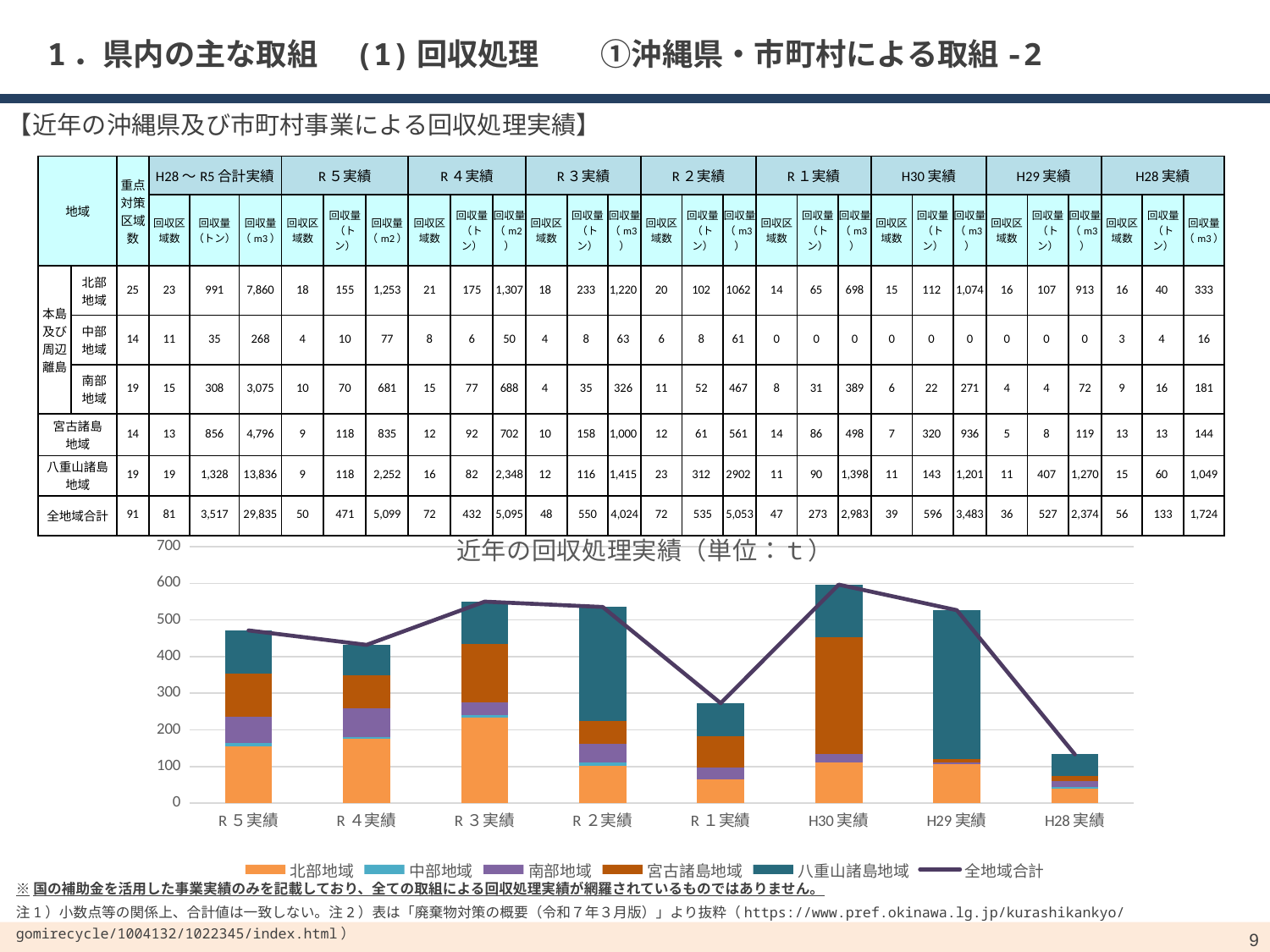

# 1．県内の主な取組　(1)回収処理　　①沖縄県・市町村による取組-2
【近年の沖縄県及び市町村事業による回収処理実績】
| 地域 |  | 重点対策 区域数 | H28～R5合計実績 |  |  | R５実績 |  |  | R４実績 |  |  | R３実績 |  |  | R２実績 |  |  | R１実績 |  |  | H30実績 |  |  | H29実績 |  |  | H28実績 |  |  |
| --- | --- | --- | --- | --- | --- | --- | --- | --- | --- | --- | --- | --- | --- | --- | --- | --- | --- | --- | --- | --- | --- | --- | --- | --- | --- | --- | --- | --- | --- |
|  |  |  | 回収区域数 | 回収量 （トン） | 回収量 （m3） | 回収区域数 | 回収量 （トン） | 回収量 （m2） | 回収区域数 | 回収量 （トン） | 回収量 （m2） | 回収区域数 | 回収量 （トン） | 回収量 （m3） | 回収区域数 | 回収量 （トン） | 回収量 （m3） | 回収区域数 | 回収量 （トン） | 回収量 （m3） | 回収区域数 | 回収量 （トン） | 回収量 （m3） | 回収区域数 | 回収量 （トン） | 回収量 （m3） | 回収区域数 | 回収量 （トン） | 回収量 （m3） |
| 本島及び周辺離島 | 北部 地域 | 25 | 23 | 991 | 7,860 | 18 | 155 | 1,253 | 21 | 175 | 1,307 | 18 | 233 | 1,220 | 20 | 102 | 1062 | 14 | 65 | 698 | 15 | 112 | 1,074 | 16 | 107 | 913 | 16 | 40 | 333 |
|  | 中部 地域 | 14 | 11 | 35 | 268 | 4 | 10 | 77 | 8 | 6 | 50 | 4 | 8 | 63 | 6 | 8 | 61 | 0 | 0 | 0 | 0 | 0 | 0 | 0 | 0 | 0 | 3 | 4 | 16 |
|  | 南部 地域 | 19 | 15 | 308 | 3,075 | 10 | 70 | 681 | 15 | 77 | 688 | 4 | 35 | 326 | 11 | 52 | 467 | 8 | 31 | 389 | 6 | 22 | 271 | 4 | 4 | 72 | 9 | 16 | 181 |
| 宮古諸島 地域 |  | 14 | 13 | 856 | 4,796 | 9 | 118 | 835 | 12 | 92 | 702 | 10 | 158 | 1,000 | 12 | 61 | 561 | 14 | 86 | 498 | 7 | 320 | 936 | 5 | 8 | 119 | 13 | 13 | 144 |
| 八重山諸島 地域 |  | 19 | 19 | 1,328 | 13,836 | 9 | 118 | 2,252 | 16 | 82 | 2,348 | 12 | 116 | 1,415 | 23 | 312 | 2902 | 11 | 90 | 1,398 | 11 | 143 | 1,201 | 11 | 407 | 1,270 | 15 | 60 | 1,049 |
| 全地域合計 |  | 91 | 81 | 3,517 | 29,835 | 50 | 471 | 5,099 | 72 | 432 | 5,095 | 48 | 550 | 4,024 | 72 | 535 | 5,053 | 47 | 273 | 2,983 | 39 | 596 | 3,483 | 36 | 527 | 2,374 | 56 | 133 | 1,724 |

### Chart: 近年の回収処理実績（単位：ｔ）

| Category | 北部地域 | 中部地域 | 南部地域 | 宮古諸島地域 | 八重山諸島地域 | 全地域合計 |
|---|---|---|---|---|---|---|
| R５実績 | 155.448 | 9.72 | 70.225 | 117.8 | 118.268 | 471.461 |
| R４実績 | 175.0 | 6.0 | 77.0 | 92.0 | 82.0 | 432.0 |
| R３実績 | 233.0 | 8.0 | 35.0 | 158.0 | 116.0 | 550.0 |
| R２実績 | 102.1 | 8.0 | 52.0 | 61.0 | 312.2 | 535.3 |
| R１実績 | 65.4 | 0.0 | 31.299999999999997 | 86.3 | 89.69999999999999 | 272.7 |
| H30実績 | 112.03999999999999 | 0.0 | 21.651 | 319.85999999999996 | 142.76 | 596.3109999999999 |
| H29実績 | 107.44800000000001 | 0.0 | 4.492 | 7.611 | 407.14 | 526.691 |
| H28実績 | 40.26725 | 3.72161 | 16.12985 | 13.25514 | 59.62985 | 133.00369999999998 |
※国の補助金を活用した事業実績のみを記載しており、全ての取組による回収処理実績が網羅されているものではありません。
注1）小数点等の関係上、合計値は一致しない。注2）表は「廃棄物対策の概要（令和７年３月版）」より抜粋（https://www.pref.okinawa.lg.jp/kurashikankyo/gomirecycle/1004132/1022345/index.html）